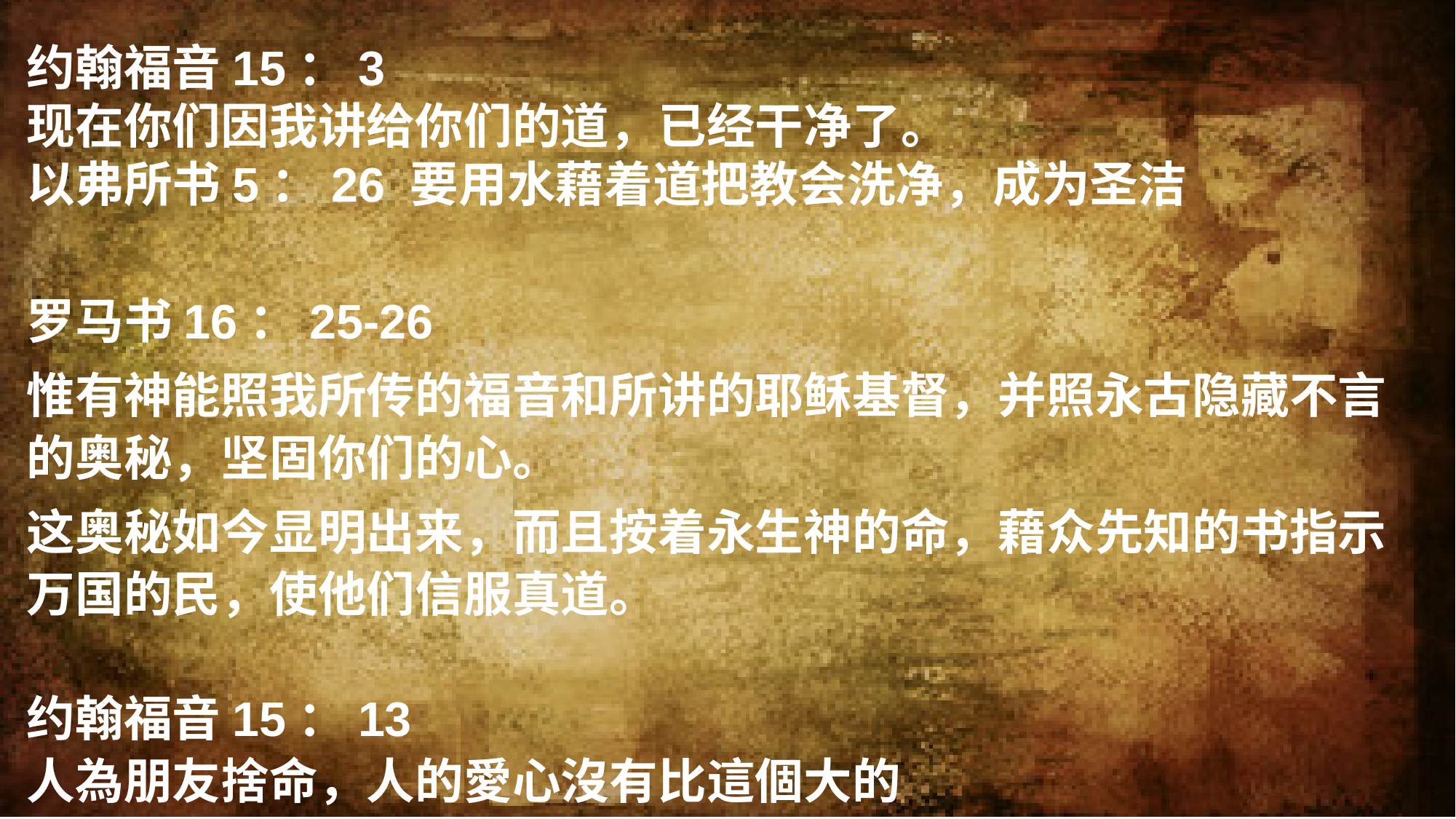

约翰福音15：3
现在你们因我讲给你们的道，已经干净了。
以弗所书5：26 要用水藉着道把教会洗净，成为圣洁

罗马书16：25-26
惟有神能照我所传的福音和所讲的耶稣基督，并照永古隐藏不言的奥秘，坚固你们的心。
这奥秘如今显明出来，而且按着永生神的命，藉众先知的书指示万国的民，使他们信服真道。

约翰福音15：13
人為朋友捨命，人的愛心沒有比這個大的